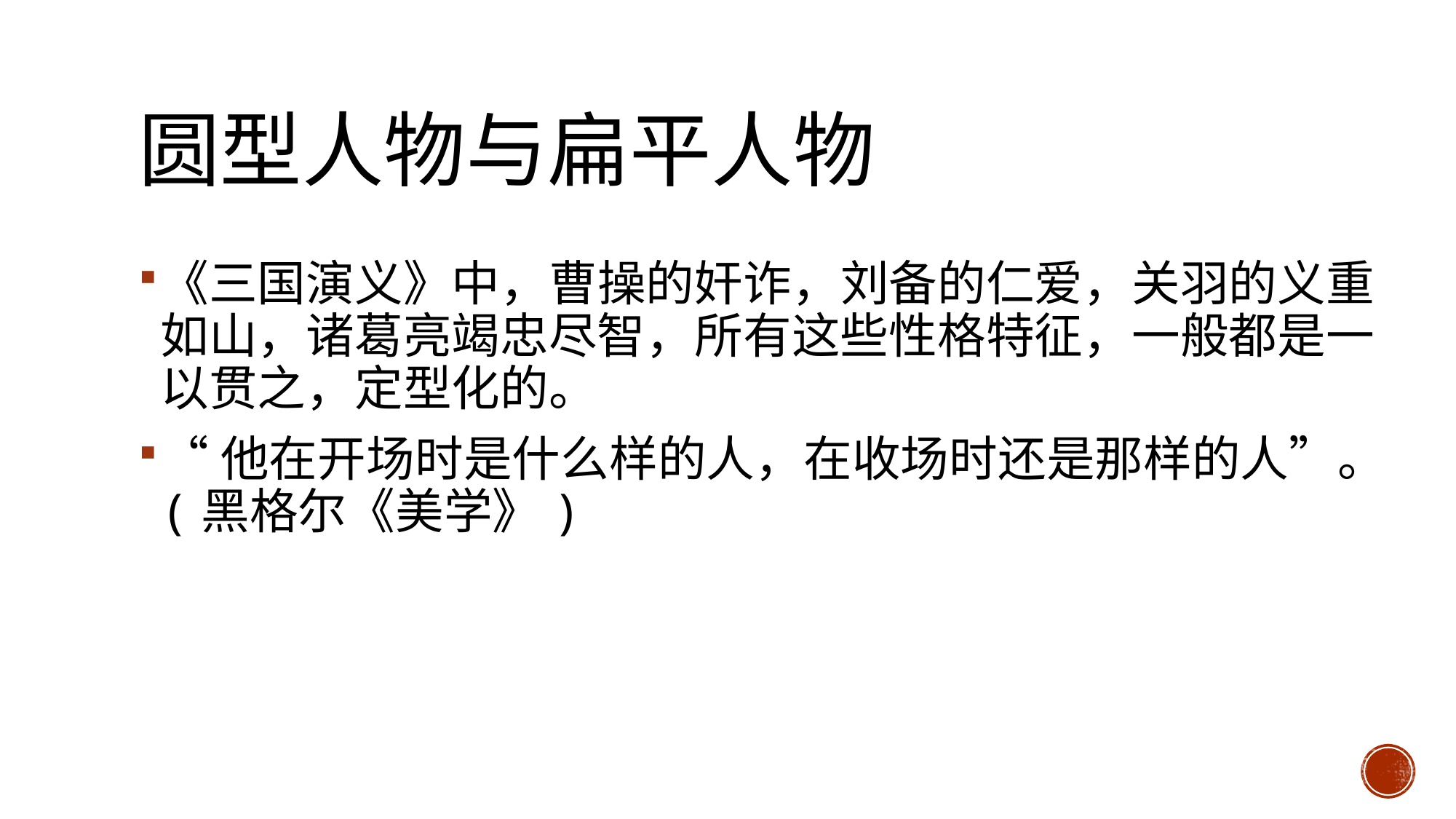

# 圆型人物与扁平人物
《三国演义》中，曹操的奸诈，刘备的仁爱，关羽的义重如山，诸葛亮竭忠尽智，所有这些性格特征，一般都是一以贯之，定型化的。
“他在开场时是什么样的人，在收场时还是那样的人”。(黑格尔《美学》)